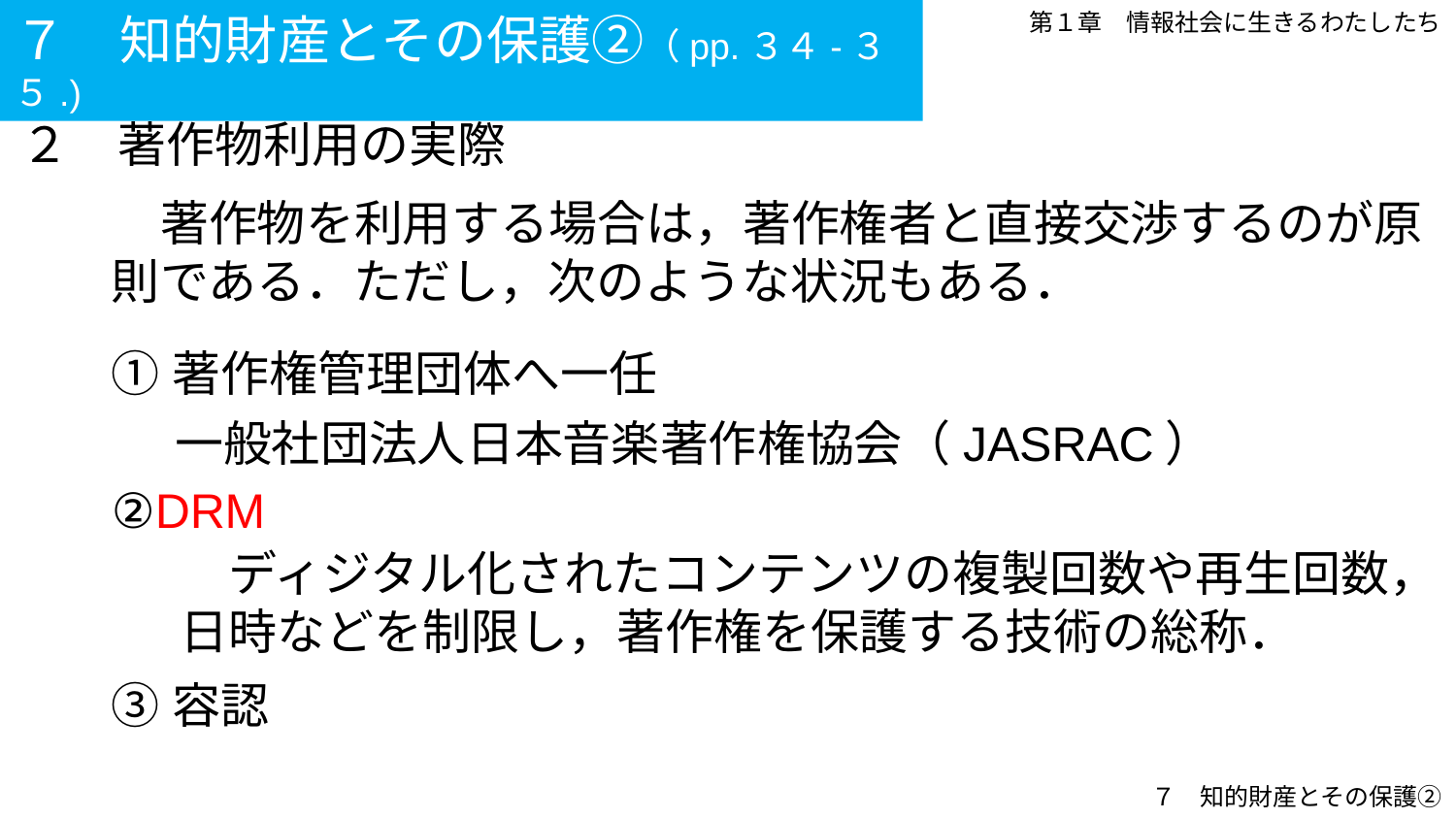

７　知的財産とその保護②（pp.３４-３５.)
第１章　情報社会に生きるわたしたち
２　著作物利用の実際
　著作物を利用する場合は，著作権者と直接交渉するのが原則である．ただし，次のような状況もある．
①著作権管理団体へ一任
一般社団法人日本音楽著作権協会（JASRAC）
②DRM
　ディジタル化されたコンテンツの複製回数や再生回数，日時などを制限し，著作権を保護する技術の総称．
③容認
７　知的財産とその保護②